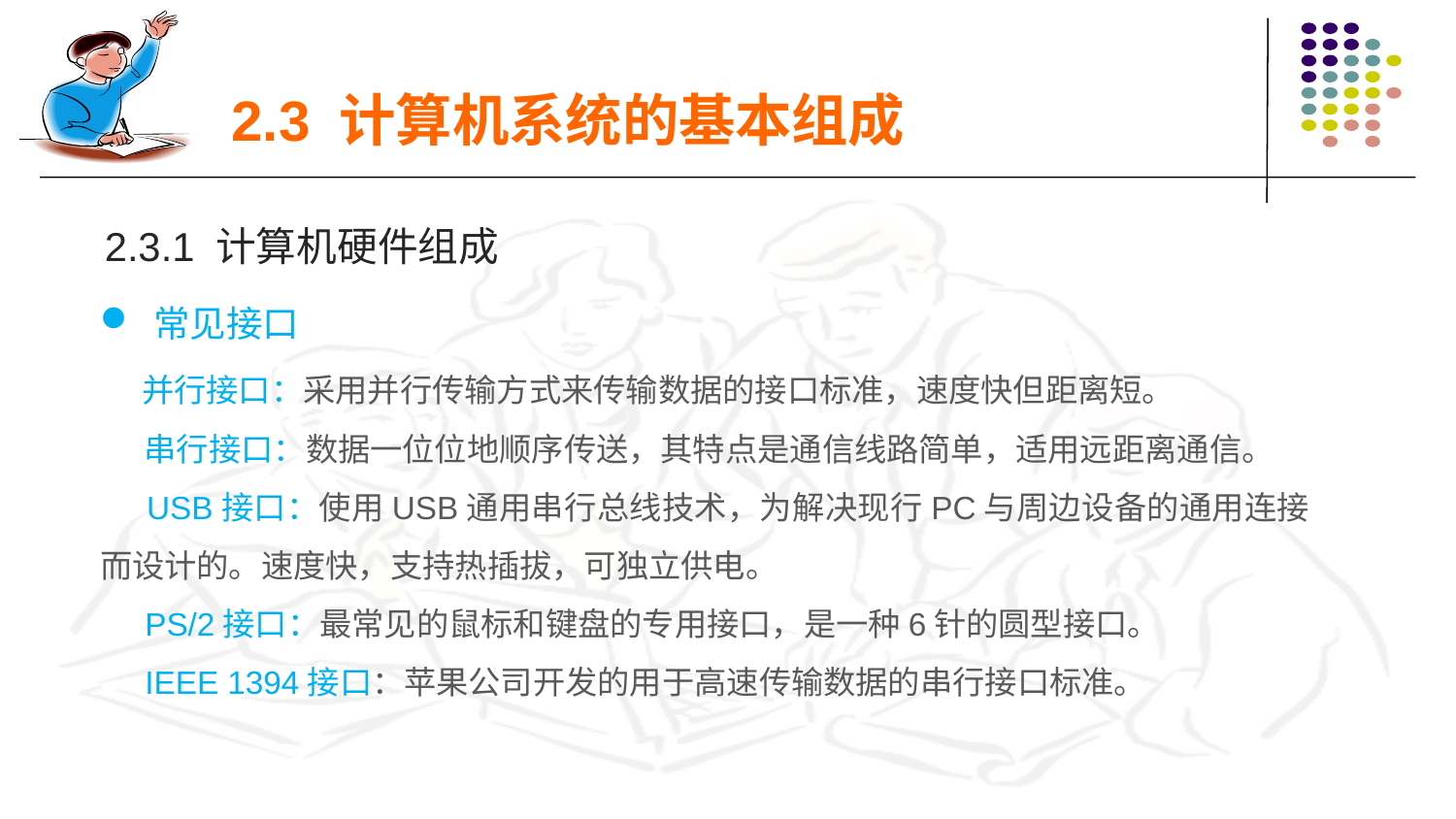

2.3 计算机系统的基本组成
2.3.1 计算机硬件组成

 常见接口
    并行接口：采用并行传输方式来传输数据的接口标准，速度快但距离短。
     串行接口：数据一位位地顺序传送，其特点是通信线路简单，适用远距离通信。
     USB接口：使用USB通用串行总线技术，为解决现行PC与周边设备的通用连接而设计的。速度快，支持热插拔，可独立供电。
     PS/2接口：最常见的鼠标和键盘的专用接口，是一种6针的圆型接口。
     IEEE 1394接口：苹果公司开发的用于高速传输数据的串行接口标准。